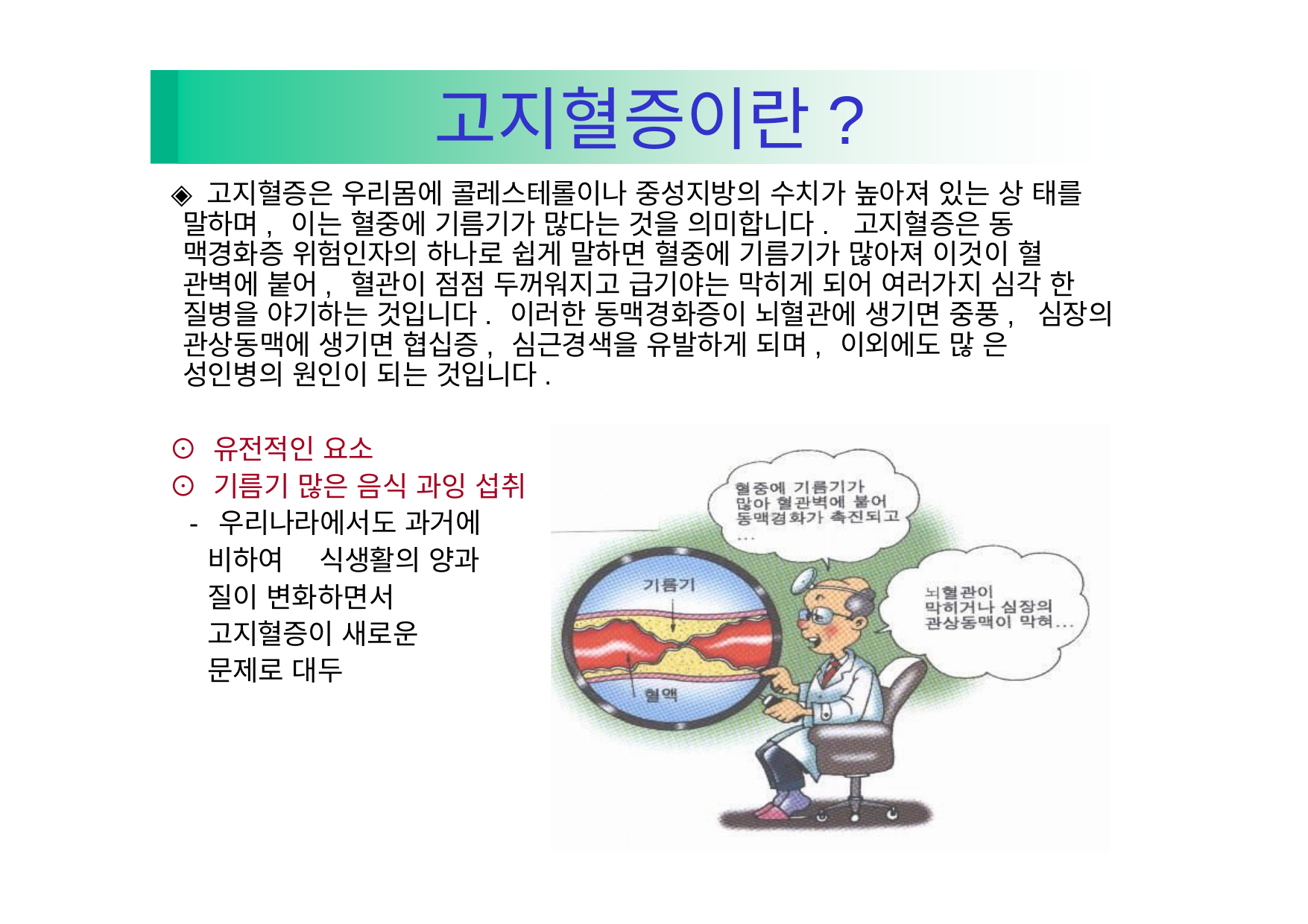

고지혈증이란?
◈ 고지혈증은 우리몸에 콜레스테롤이나 중성지방의 수치가 높아져 있는 상 태를 말하며, 이는 혈중에 기름기가 많다는 것을 의미합니다.	고지혈증은 동 맥경화증 위험인자의 하나로 쉽게 말하면 혈중에 기름기가 많아져 이것이 혈 관벽에 붙어, 혈관이 점점 두꺼워지고 급기야는 막히게 되어 여러가지 심각 한 질병을 야기하는 것입니다. 이러한 동맥경화증이 뇌혈관에 생기면 중풍, 심장의 관상동맥에 생기면 협십증, 심근경색을 유발하게 되며, 이외에도 많 은 성인병의 원인이 되는 것입니다.

⊙ 유전적인 요소
⊙ 기름기 많은 음식 과잉 섭취
- 우리나라에서도 과거에 비하여	식생활의 양과 질이 변화하면서 고지혈증이 새로운 문제로 대두